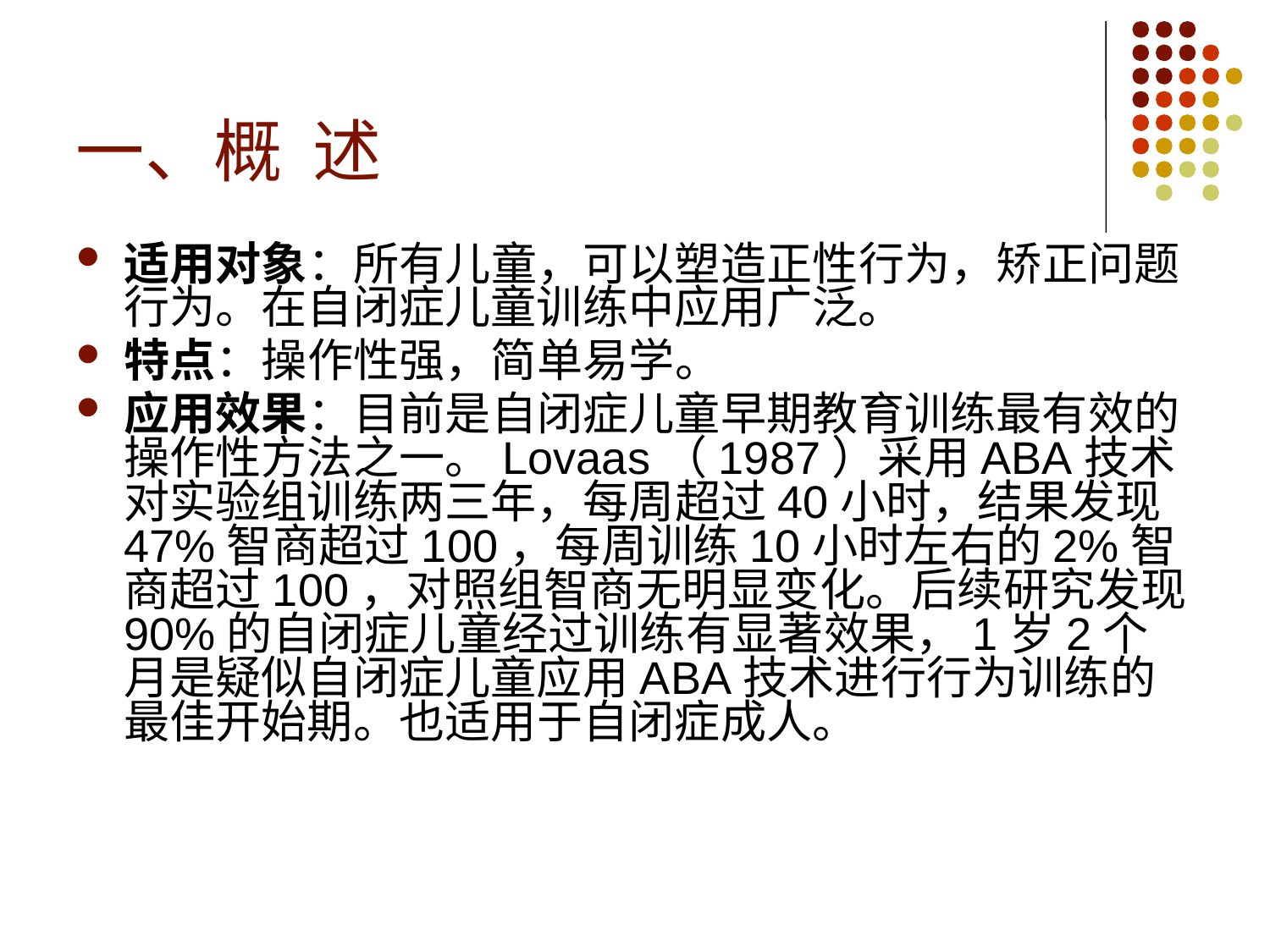

# 一、概  述
适用对象：所有儿童，可以塑造正性行为，矫正问题行为。在自闭症儿童训练中应用广泛。
特点：操作性强，简单易学。
应用效果：目前是自闭症儿童早期教育训练最有效的操作性方法之一。Lovaas（1987）采用ABA技术对实验组训练两三年，每周超过40小时，结果发现47%智商超过100，每周训练10小时左右的2%智商超过100，对照组智商无明显变化。后续研究发现90%的自闭症儿童经过训练有显著效果，1岁2个月是疑似自闭症儿童应用ABA技术进行行为训练的最佳开始期。也适用于自闭症成人。